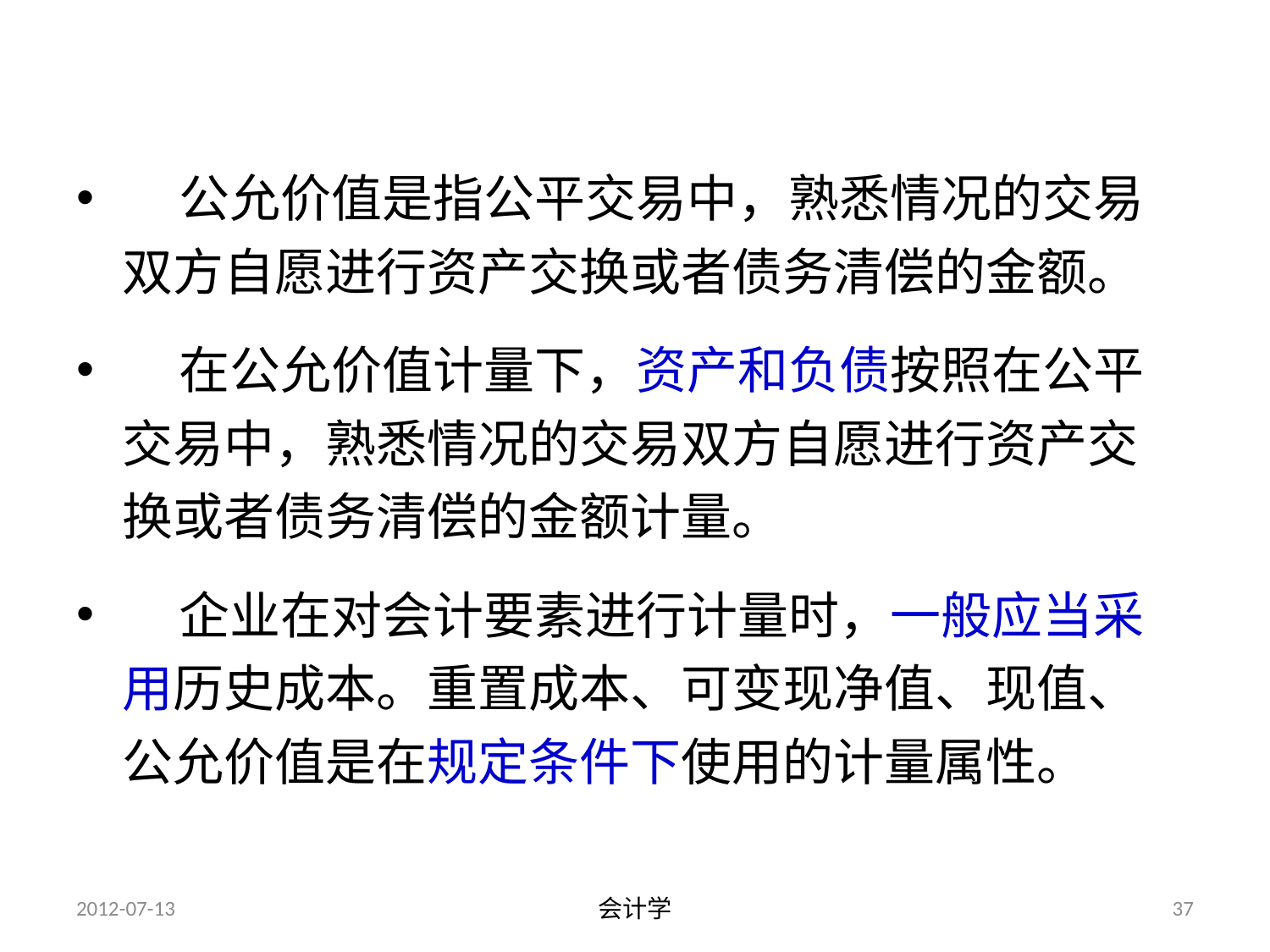

# 5.公允价值
    公允价值是指公平交易中，熟悉情况的交易双方自愿进行资产交换或者债务清偿的金额。
    在公允价值计量下，资产和负债按照在公平交易中，熟悉情况的交易双方自愿进行资产交换或者债务清偿的金额计量。
    企业在对会计要素进行计量时，一般应当采用历史成本。重置成本、可变现净值、现值、公允价值是在规定条件下使用的计量属性。

2012-07-13
会计学
37